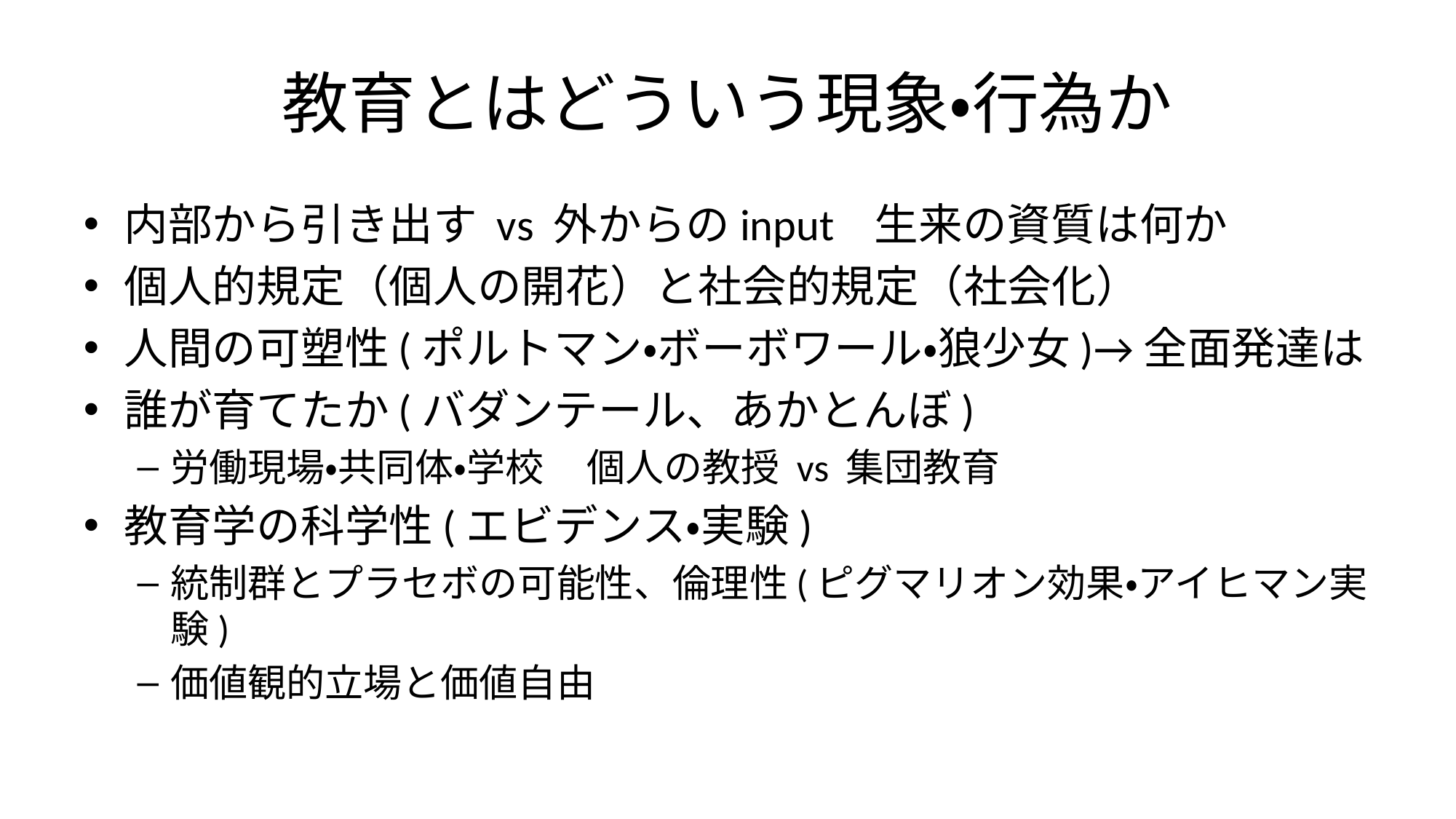

# 教育とはどういう現象・行為か
内部から引き出す vs 外からのinput   生来の資質は何か
個人的規定（個人の開花）と社会的規定（社会化）
人間の可塑性(ポルトマン・ボーボワール・狼少女)→全面発達は
誰が育てたか(バダンテール、あかとんぼ)
労働現場・共同体・学校     個人の教授 vs 集団教育
教育学の科学性(エビデンス・実験)
統制群とプラセボの可能性、倫理性(ピグマリオン効果・アイヒマン実験)
価値観的立場と価値自由